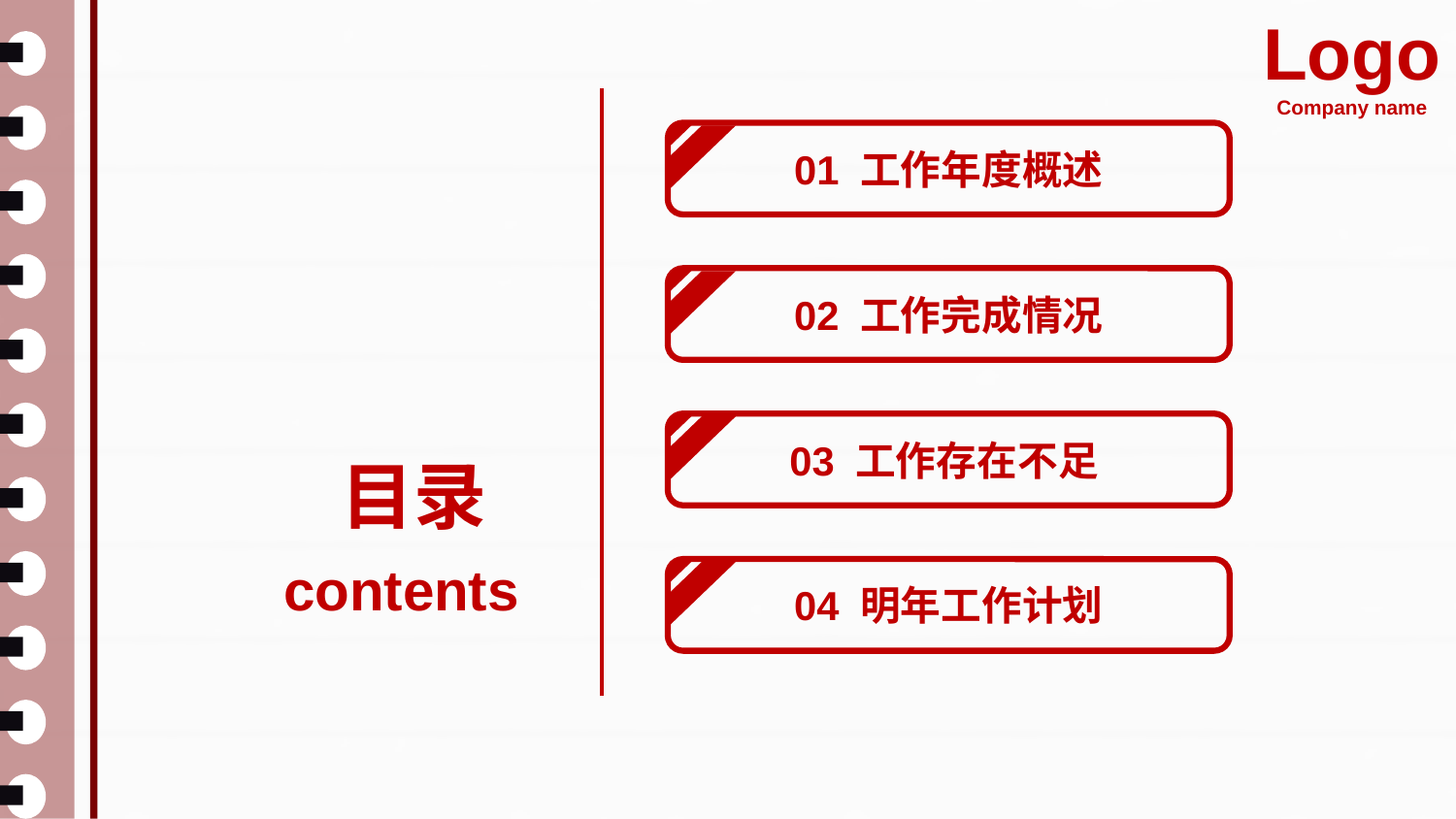

Logo
Company name

01 工作年度概述

02 工作完成情况

03 工作存在不足
目录

contents

04 明年工作计划